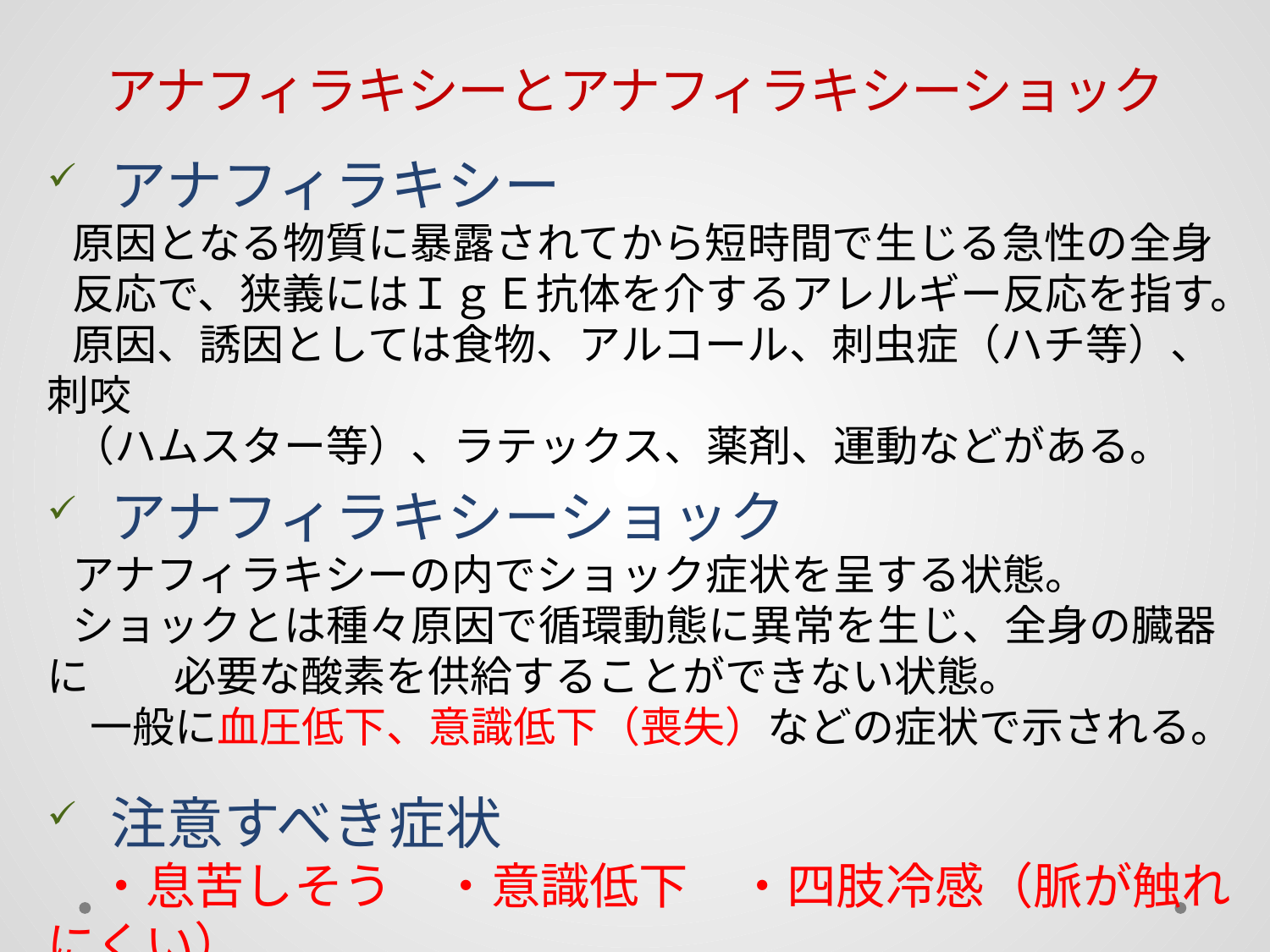

アナフィラキシーとアナフィラキシーショック
アナフィラキシー
	原因となる物質に暴露されてから短時間で生じる急性の全身
	反応で、狭義にはＩｇＥ抗体を介するアレルギー反応を指す。
	原因、誘因としては食物、アルコール、刺虫症（ハチ等）、刺咬
	（ハムスター等）、ラテックス、薬剤、運動などがある。
アナフィラキシーショック
	アナフィラキシーの内でショック症状を呈する状態。
	ショックとは種々原因で循環動態に異常を生じ、全身の臓器に	必要な酸素を供給することができない状態。
　一般に血圧低下、意識低下（喪失）などの症状で示される。

注意すべき症状
　・息苦しそう　・意識低下　・四肢冷感（脈が触れにくい）